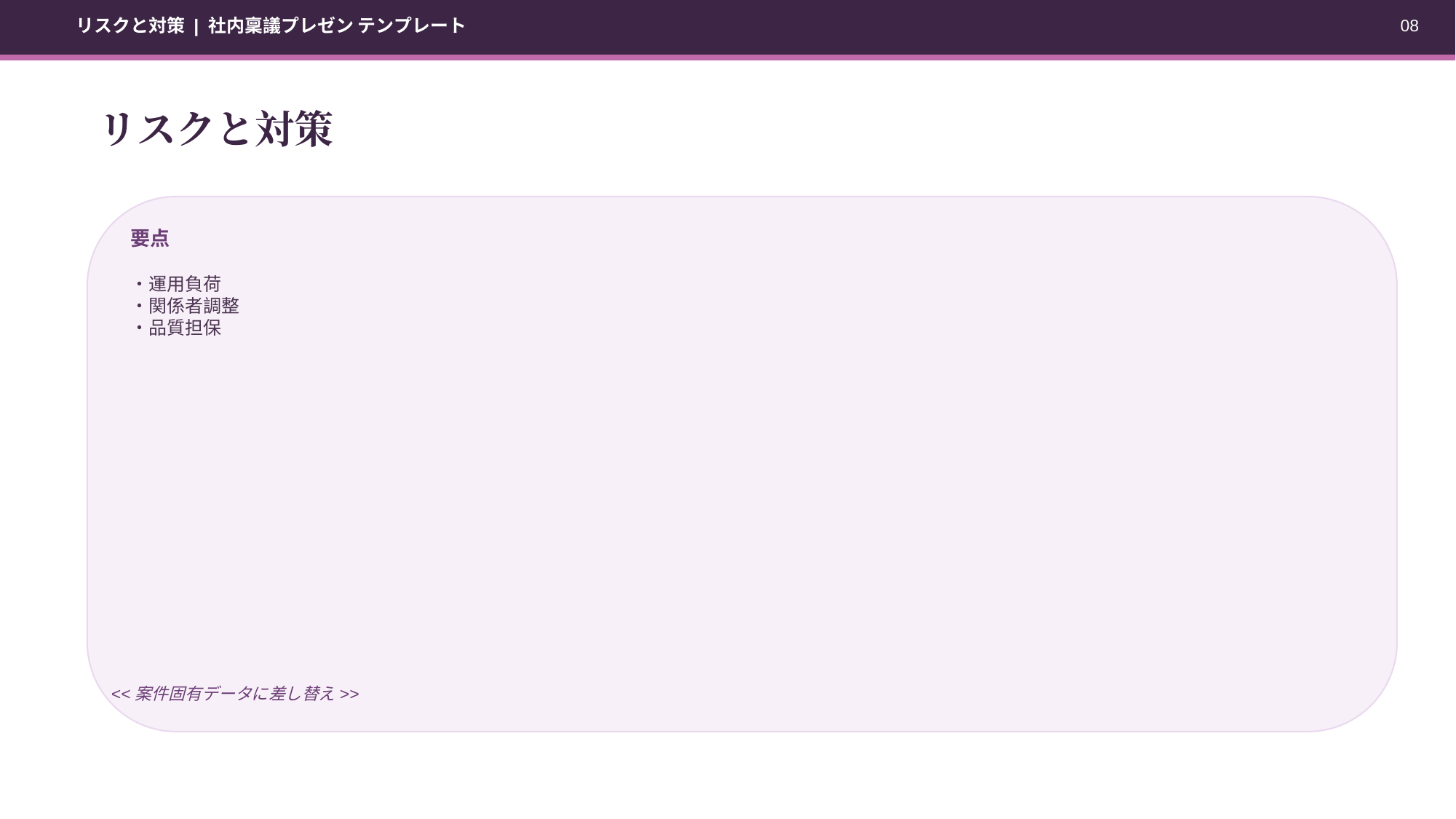

リスクと対策 | 社内稟議プレゼン テンプレート
08

リスクと対策

要点
・運用負荷
・関係者調整
・品質担保
<<案件固有データに差し替え>>